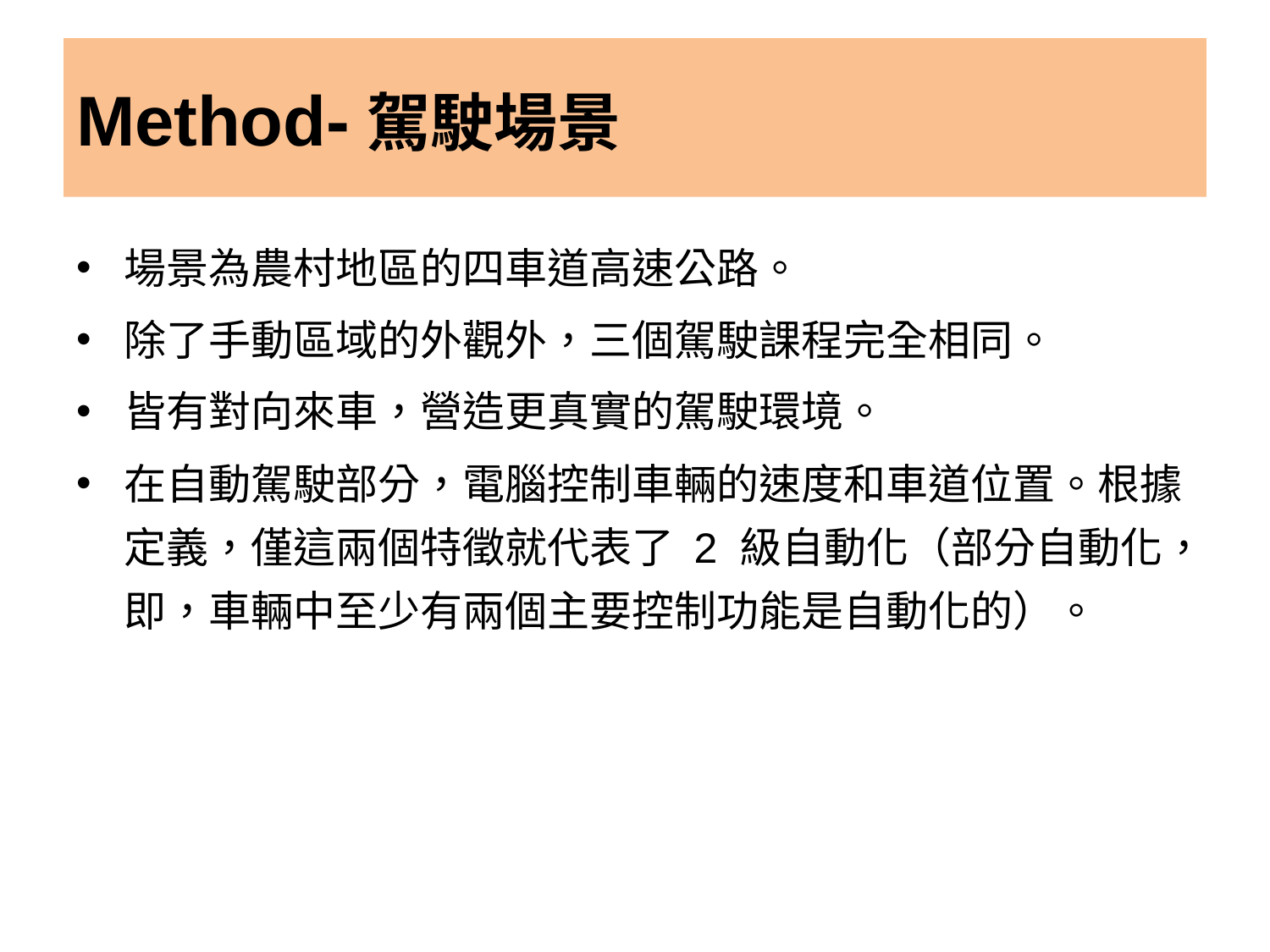

# Method-駕駛場景
場景為農村地區的四車道高速公路。
除了手動區域的外觀外，三個駕駛課程完全相同。
皆有對向來車，營造更真實的駕駛環境。
在自動駕駛部分，電腦控制車輛的速度和車道位置。根據定義，僅這兩個特徵就代表了 2 級自動化（部分自動化，即，車輛中至少有兩個主要控制功能是自動化的）。